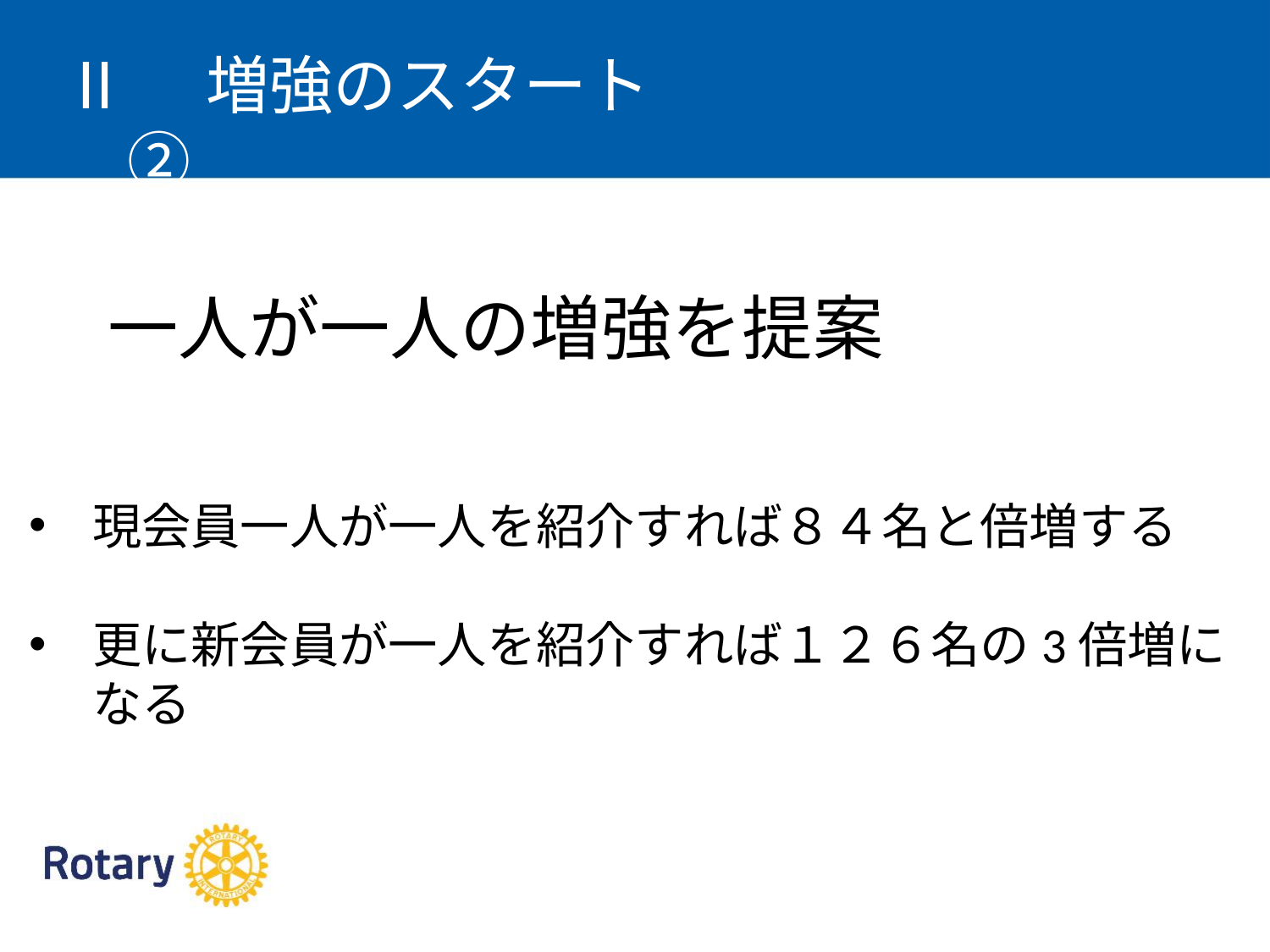

Ⅱ　増強のスタート　　②
一人が一人の増強を提案

現会員一人が一人を紹介すれば８４名と倍増する

更に新会員が一人を紹介すれば１２６名の3倍増になる